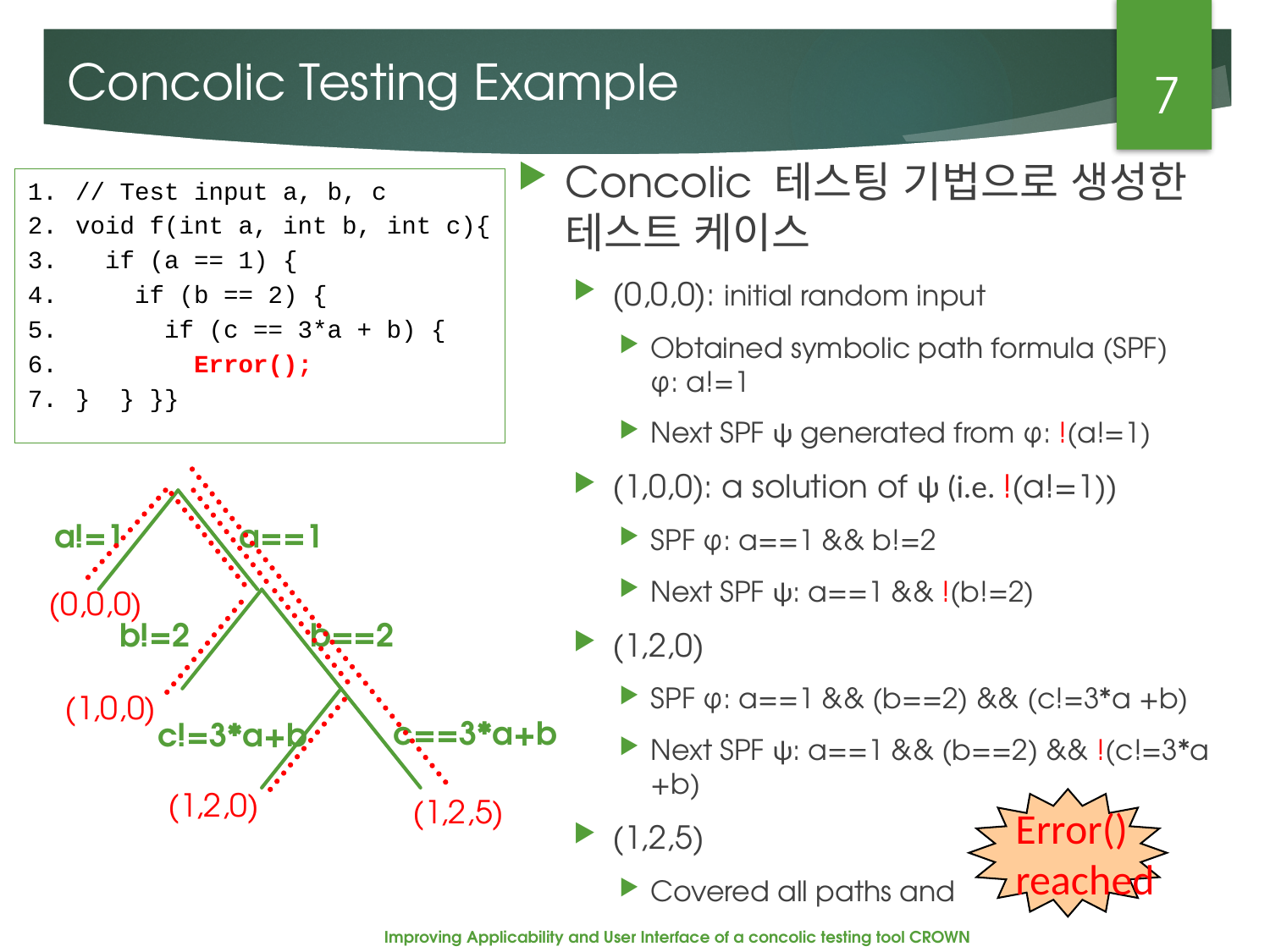

7
# Concolic Testing Example
Concolic 테스팅 기법으로 생성한
테스트 케이스
(0,0,0): initial random input
Obtained symbolic path formula (SPF)
φ: a!=1
Next SPF ψ generated from φ: !(a!=1)
(1,0,0): a solution of ψ (i.e. !(a!=1))
SPF φ: a==1 && b!=2
Next SPF ψ: a==1 && !(b!=2)
(1,2,0)
SPF φ: a==1 && (b==2) && (c!=3*a +b)
Next SPF ψ: a==1 && (b==2) && !(c!=3*a +b)
(1,2,5)
Covered all paths and

// Test input a, b, c
void f(int a, int b, int c){
  if (a == 1) {
    if (b == 2) {
      if (c == 3*a + b) {
        Error();
}  } }}

(1,2,5)
(0,0,0)
a!=1
a==1
b!=2
b==2
c==3*a+b
c!=3*a+b
(1,2,0)
(1,0,0)
Error()
reached
Improving Applicability and User Interface of a concolic testing tool CROWN